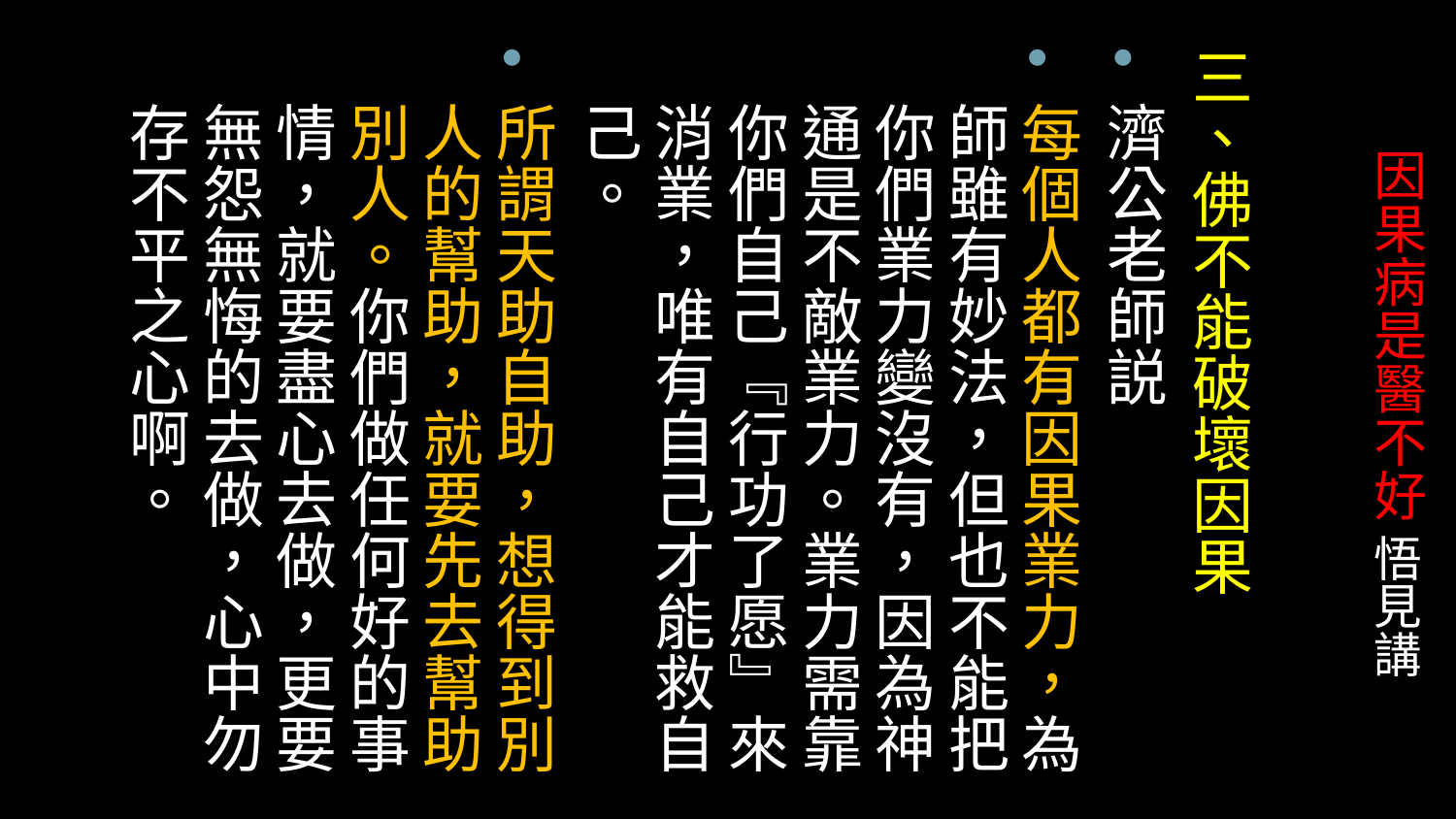

三、佛不能破壞因果
濟公老師説
每個人都有因果業力，為師雖有妙法，但也不能把你們業力變沒有，因為神通是不敵業力。業力需靠你們自己『行功了愿』來消業，唯有自己才能救自己。
所謂天助自助，想得到別人的幫助，就要先去幫助別人。你們做任何好的事情，就要盡心去做，更要無怨無悔的去做，心中勿存不平之心啊。

# 因果病是醫不好 悟見講